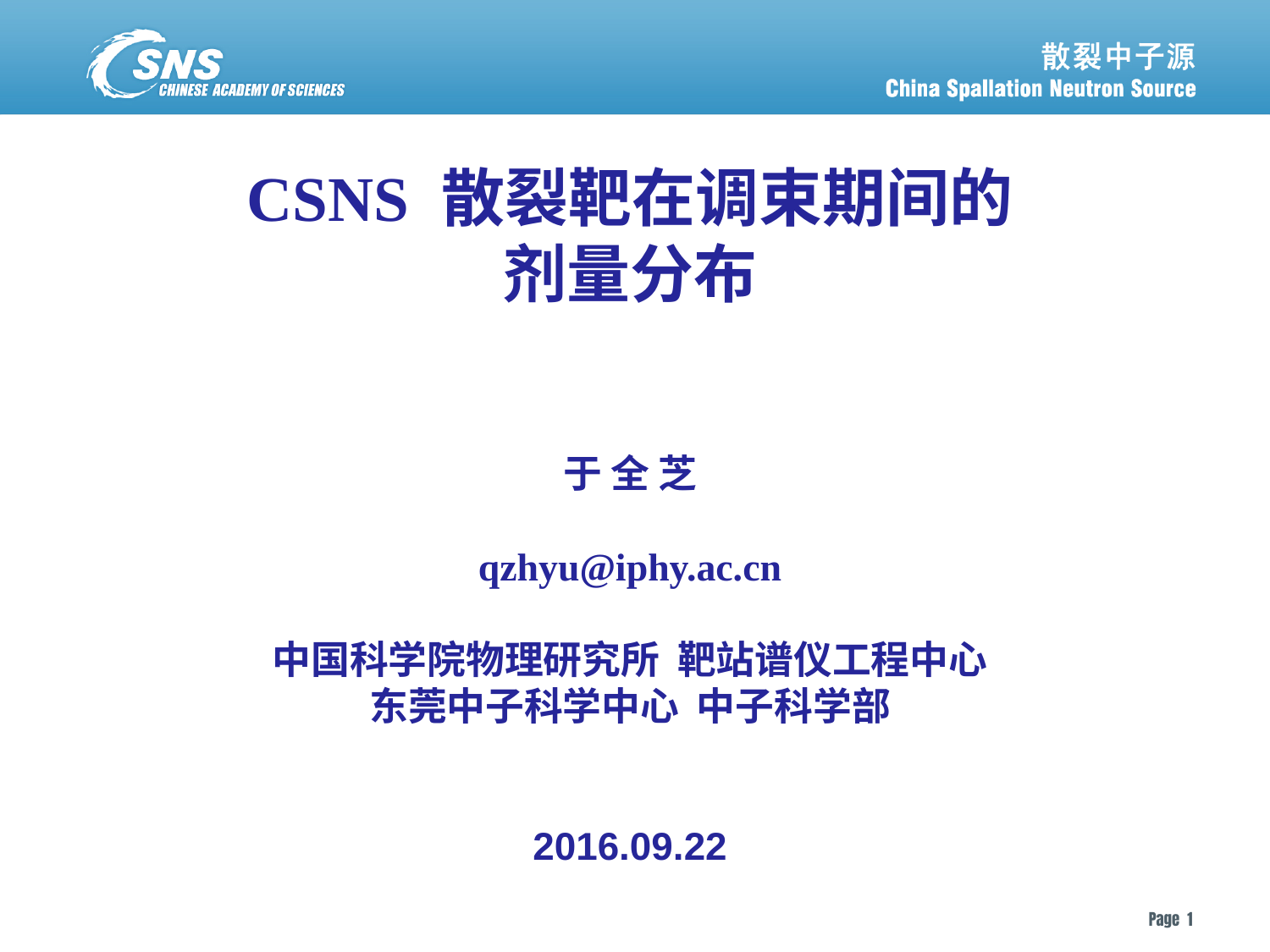

# CSNS 散裂靶在调束期间的 剂量分布 于 全 芝 qzhyu@iphy.ac.cn 中国科学院物理研究所  靶站谱仪工程中心 东莞中子科学中心  中子科学部 2016.09.22